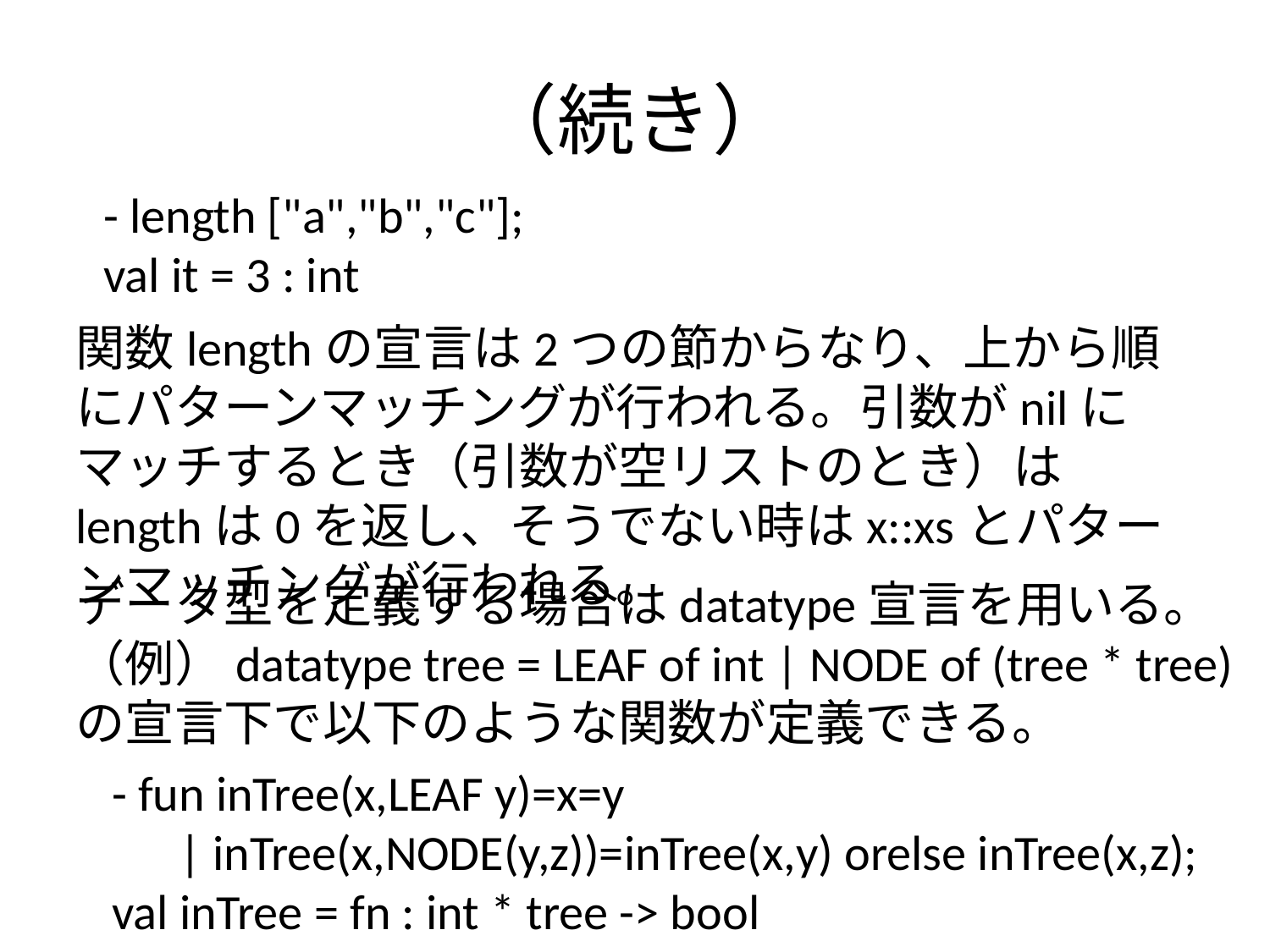

# （続き）
- length ["a","b","c"];
val it = 3 : int
関数lengthの宣言は2つの節からなり、上から順にパターンマッチングが行われる。引数がnilにマッチするとき（引数が空リストのとき）はlengthは0を返し、そうでない時はx::xsとパターンマッチングが行われる。
データ型を定義する場合はdatatype宣言を用いる。
（例）datatype tree = LEAF of int | NODE of (tree * tree)
の宣言下で以下のような関数が定義できる。
- fun inTree(x,LEAF y)=x=y
      | inTree(x,NODE(y,z))=inTree(x,y) orelse inTree(x,z);
val inTree = fn : int * tree -> bool